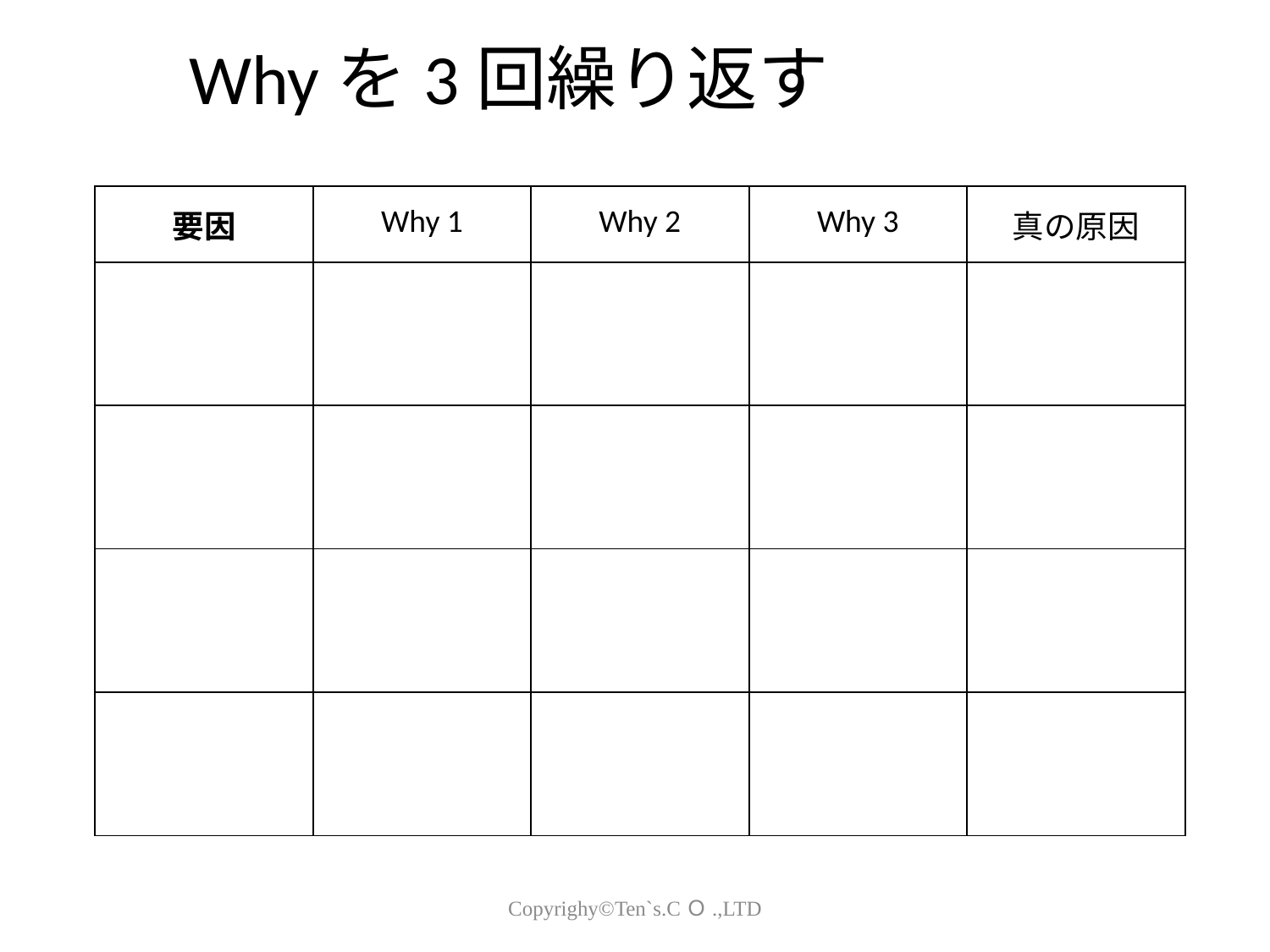

Whyを3回繰り返す
| 要因 | Why 1 | Why 2 | Why 3 | 真の原因 |
| --- | --- | --- | --- | --- |
|  |  |  |  |  |
|  |  |  |  |  |
|  |  |  |  |  |
|  |  |  |  |  |
Copyrighy©Ten`s.CＯ.,LTD